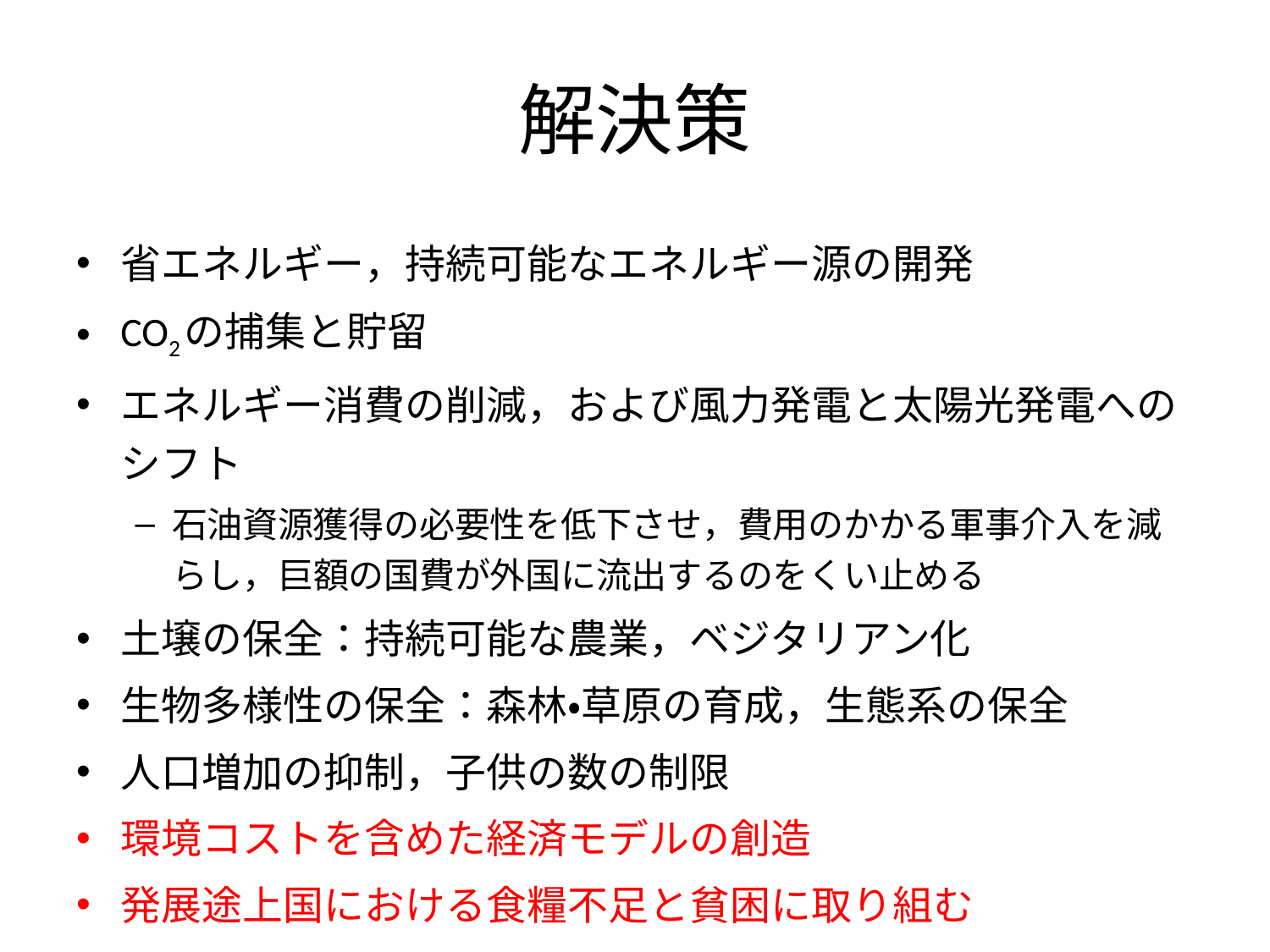

# 解決策
省エネルギー，持続可能なエネルギー源の開発
CO2の捕集と貯留
エネルギー消費の削減，および風力発電と太陽光発電へのシフト
石油資源獲得の必要性を低下させ，費用のかかる軍事介入を減らし，巨額の国費が外国に流出するのをくい止める
土壌の保全：持続可能な農業，ベジタリアン化
生物多様性の保全：森林・草原の育成，生態系の保全
人口増加の抑制，子供の数の制限
環境コストを含めた経済モデルの創造
発展途上国における食糧不足と貧困に取り組む